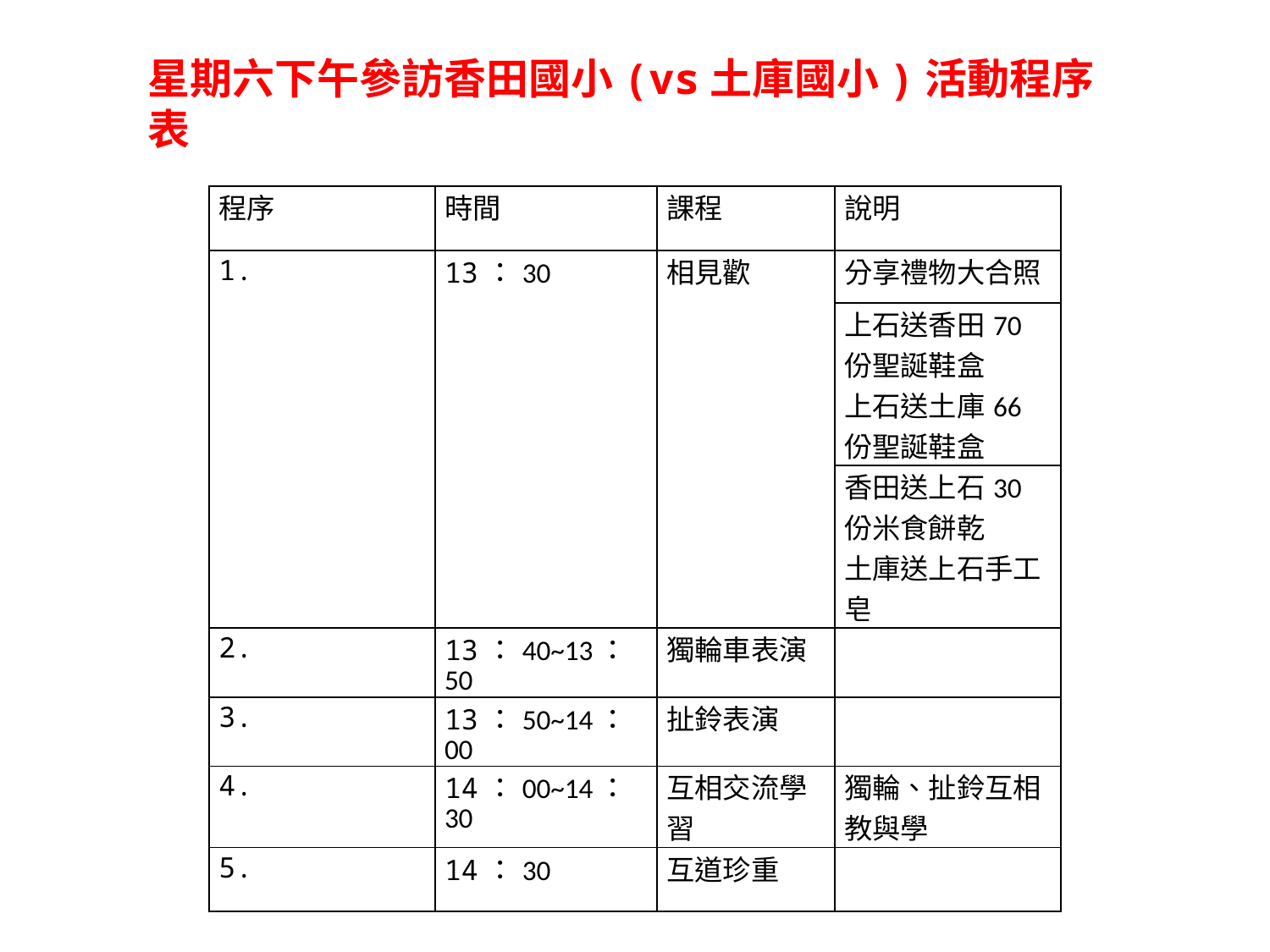

星期六下午參訪香田國小(vs土庫國小)活動程序表
| 程序 | 時間 | 課程 | 說明 |
| --- | --- | --- | --- |
| 1. | 13：30 | 相見歡 | 分享禮物大合照 |
|  |  |  | 上石送香田70份聖誕鞋盒 上石送土庫66份聖誕鞋盒 |
|  |  |  | 香田送上石30份米食餅乾 土庫送上石手工皂 |
| 2. | 13：40~13：50 | 獨輪車表演 |  |
| 3. | 13：50~14：00 | 扯鈴表演 |  |
| 4. | 14：00~14：30 | 互相交流學習 | 獨輪、扯鈴互相教與學 |
| 5. | 14：30 | 互道珍重 |  |